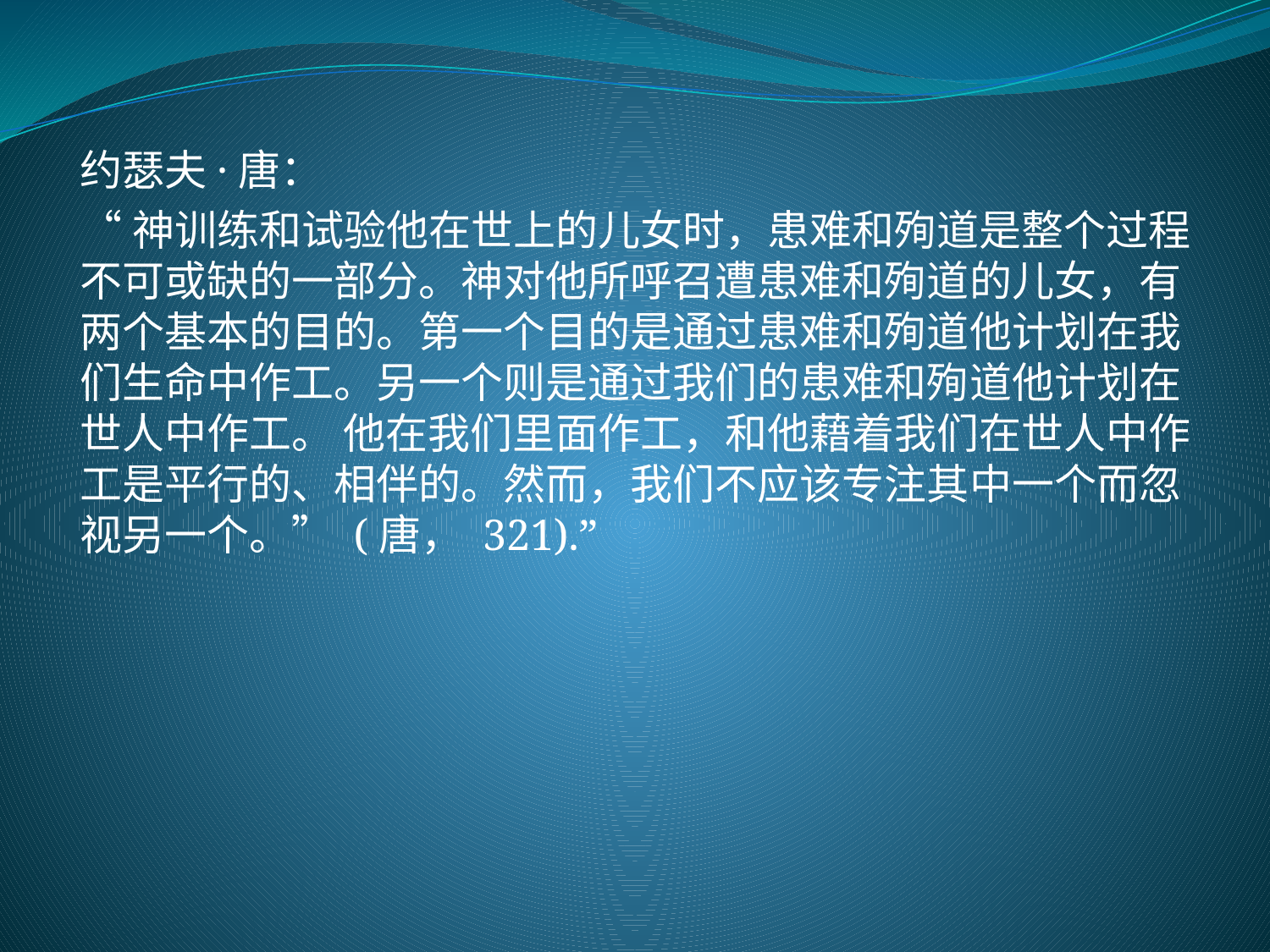

约瑟夫·唐：
“神训练和试验他在世上的儿女时，患难和殉道是整个过程不可或缺的一部分。神对他所呼召遭患难和殉道的儿女，有两个基本的目的。第一个目的是通过患难和殉道他计划在我们生命中作工。另一个则是通过我们的患难和殉道他计划在世人中作工。 他在我们里面作工，和他藉着我们在世人中作工是平行的、相伴的。然而，我们不应该专注其中一个而忽视另一个。” (唐， 321).”